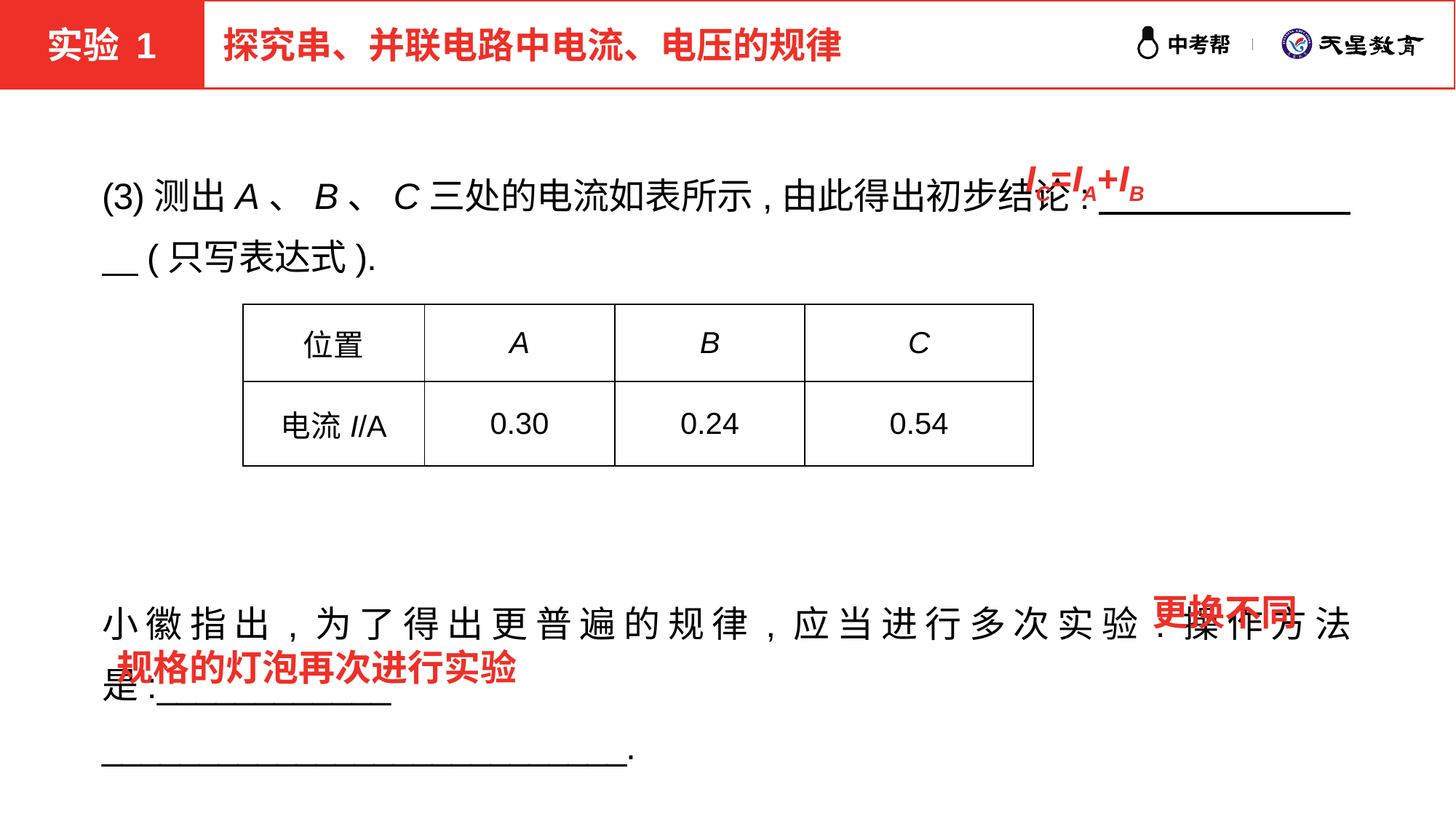

实验 1
探究串、并联电路中电流、电压的规律
(3)测出A、B、C三处的电流如表所示,由此得出初步结论:　　　　　　　　(只写表达式).

小徽指出,为了得出更普遍的规律,应当进行多次实验.操作方法是:____________
___________________________.
IC=IA+IB
| 位置 | A | B | C |
| --- | --- | --- | --- |
| 电流I/A | 0.30 | 0.24 | 0.54 |
更换不同
规格的灯泡再次进行实验